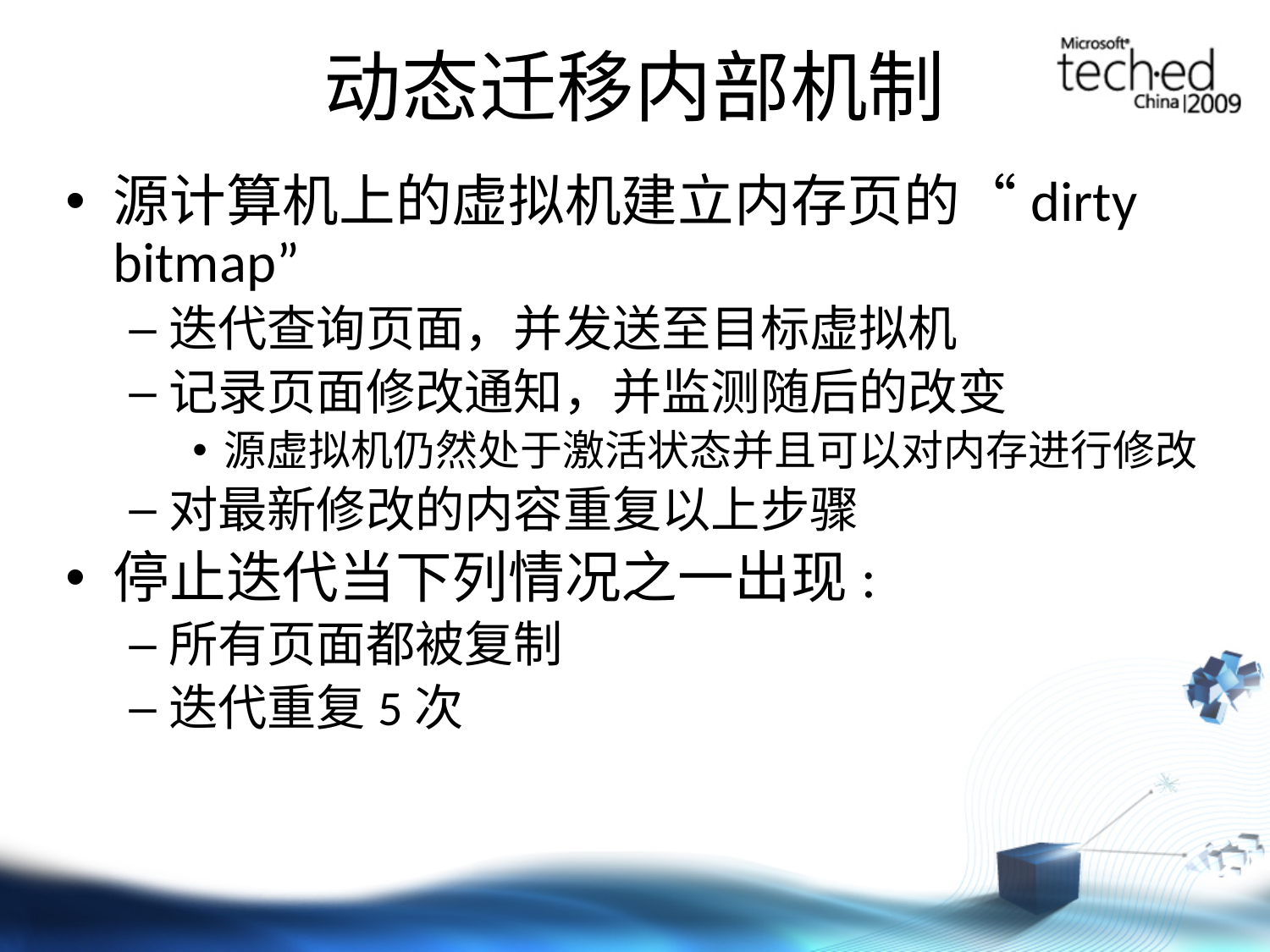

# 动态迁移内部机制
源计算机上的虚拟机建立内存页的“dirty bitmap”
迭代查询页面，并发送至目标虚拟机
记录页面修改通知，并监测随后的改变
源虚拟机仍然处于激活状态并且可以对内存进行修改
对最新修改的内容重复以上步骤
停止迭代当下列情况之一出现:
所有页面都被复制
迭代重复5次